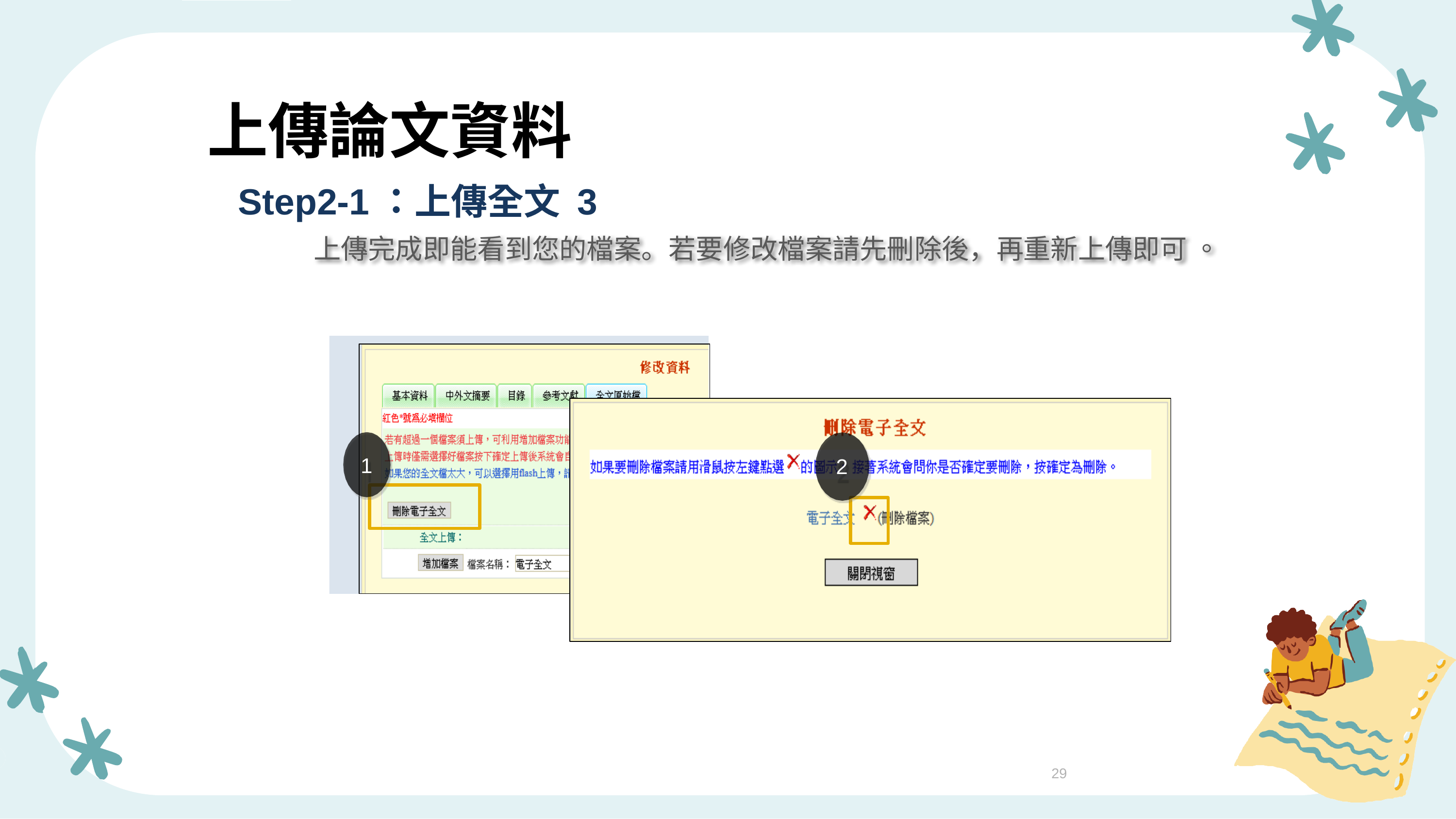

上傳論文資料
Step2-1：上傳全文 3
上傳完成即能看到您的檔案。若要修改檔案請先刪除後，再重新上傳即可 。

1
2

29